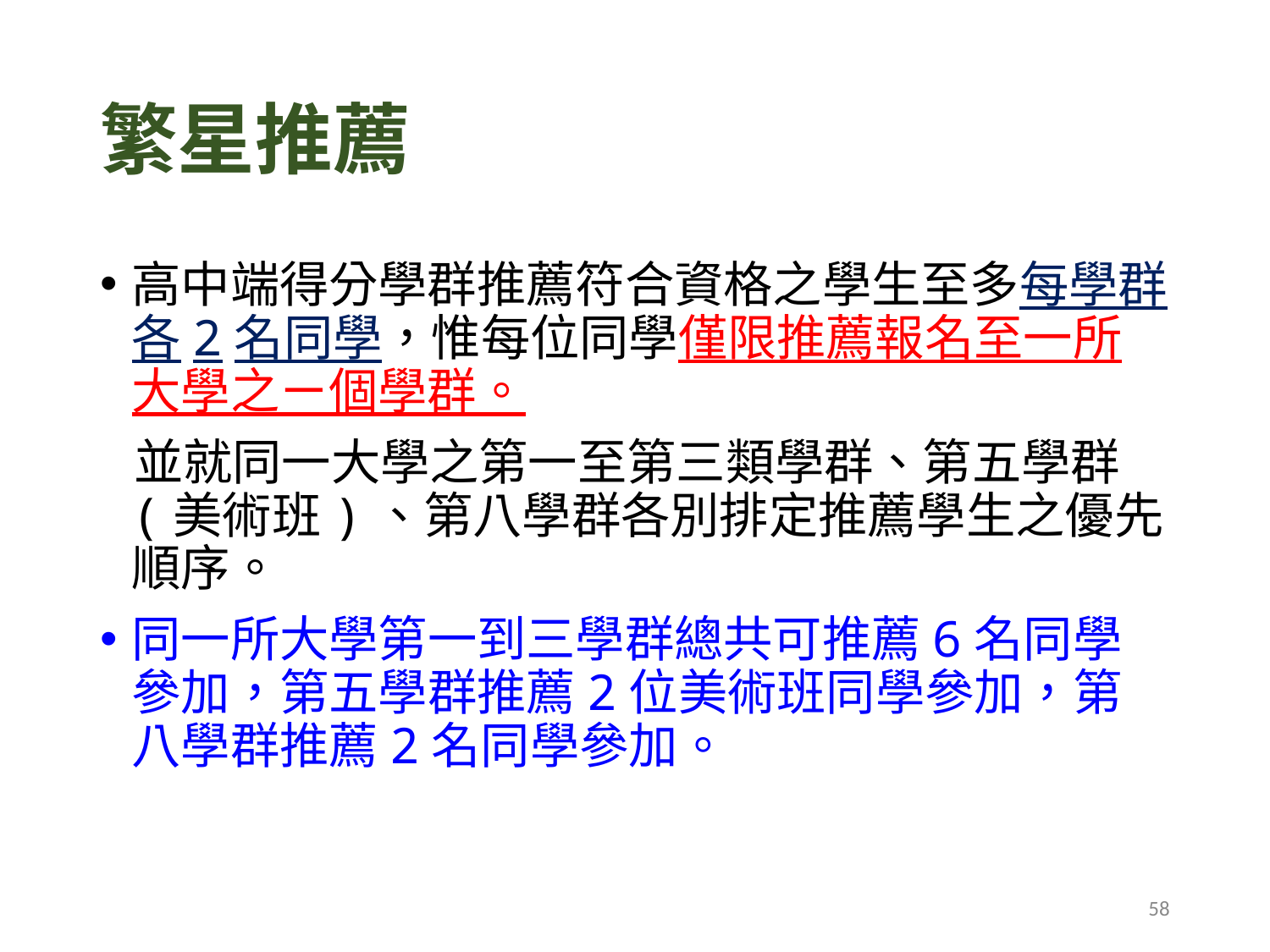

# 繁星推薦
高中端得分學群推薦符合資格之學生至多每學群各2名同學，惟每位同學僅限推薦報名至一所大學之ㄧ個學群。
  並就同一大學之第一至第三類學群、第五學群(美術班)、第八學群各別排定推薦學生之優先順序。
同一所大學第一到三學群總共可推薦6名同學參加，第五學群推薦2位美術班同學參加，第八學群推薦2名同學參加。
58